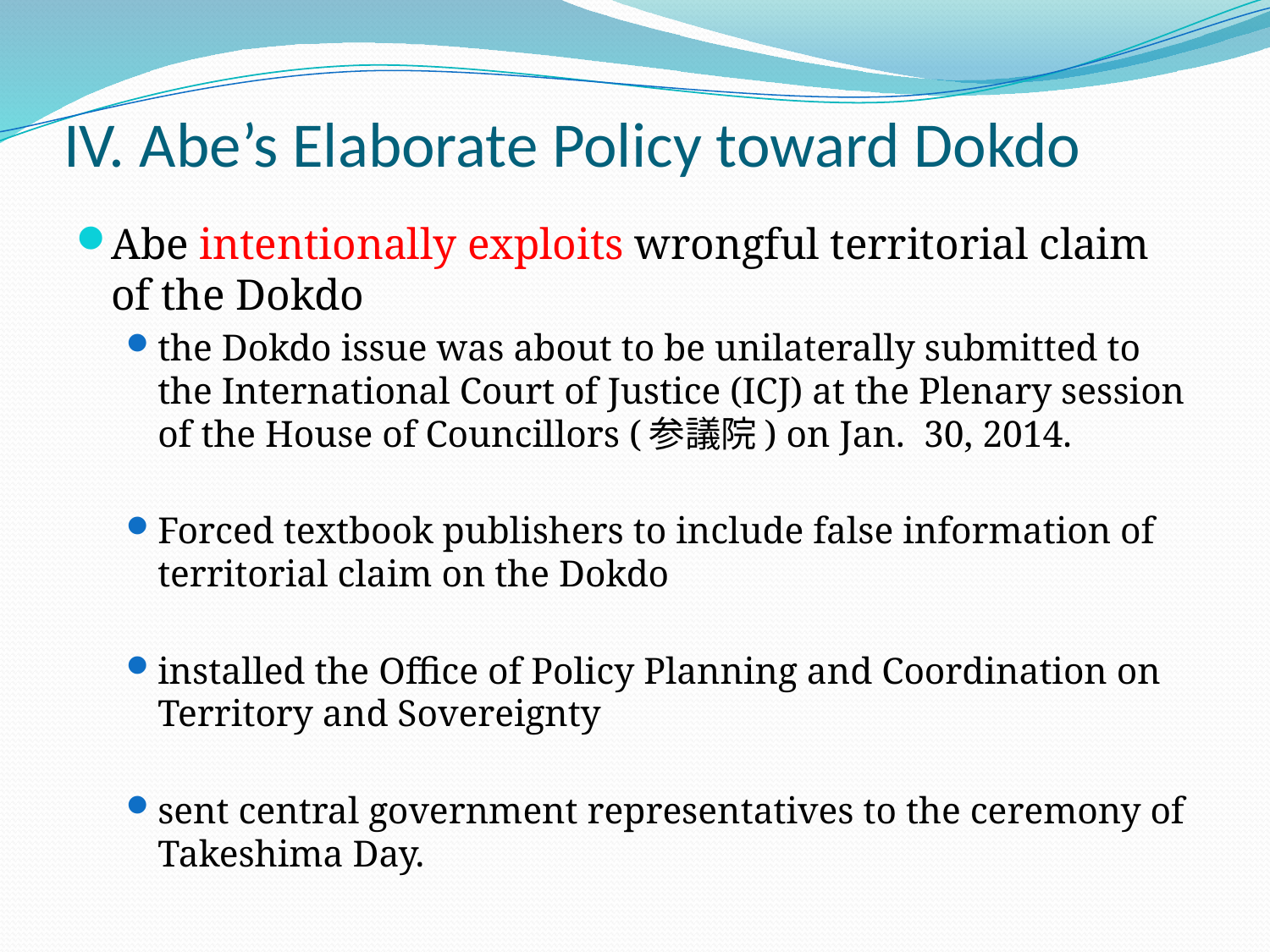

# IV. Abe’s Elaborate Policy toward Dokdo
Abe intentionally exploits wrongful territorial claim of the Dokdo
the Dokdo issue was about to be unilaterally submitted to the International Court of Justice (ICJ) at the Plenary session of the House of Councillors (参議院) on Jan.  30, 2014.

Forced textbook publishers to include false information of territorial claim on the Dokdo

installed the Office of Policy Planning and Coordination on Territory and Sovereignty

sent central government representatives to the ceremony of Takeshima Day.